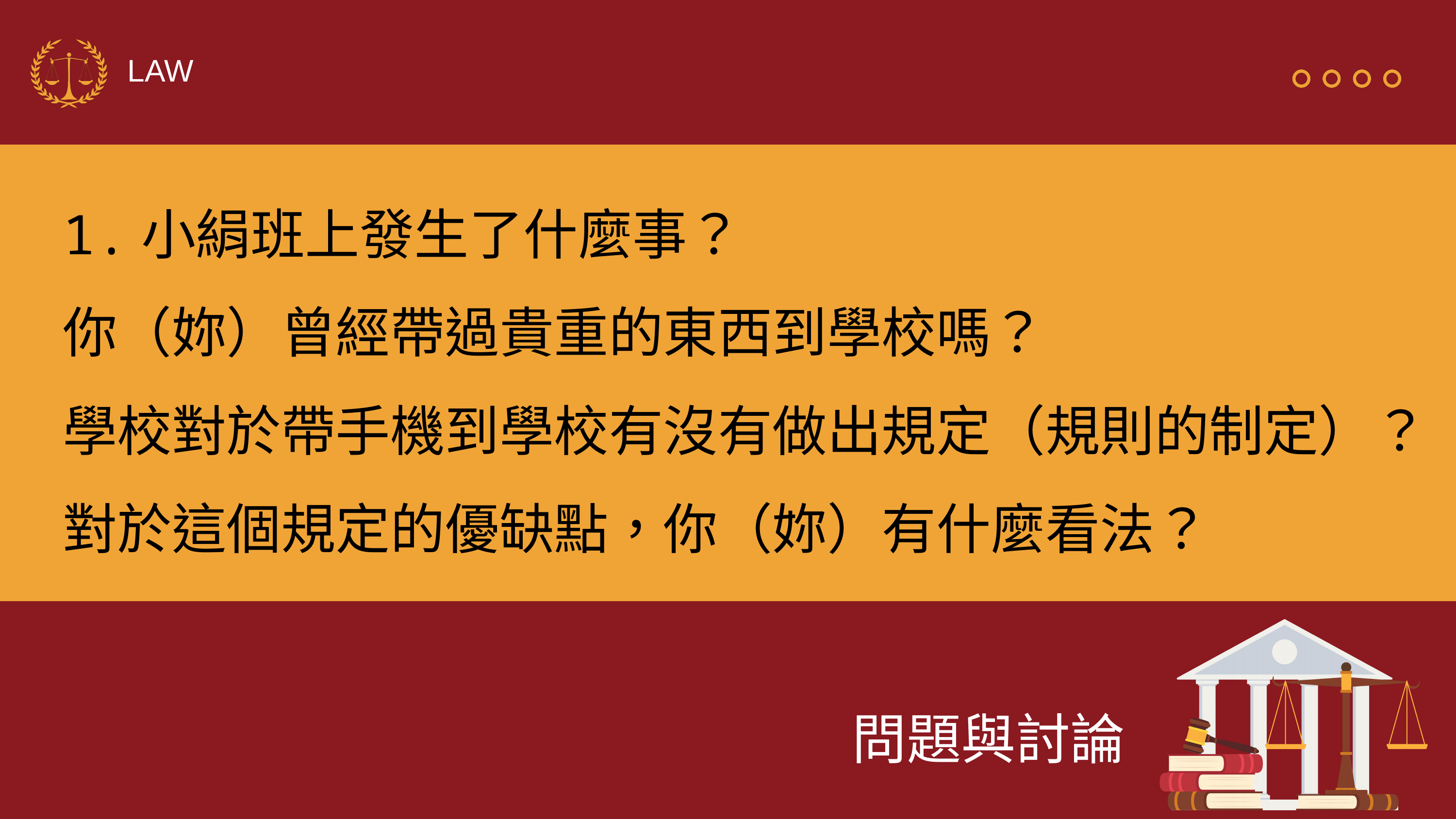

LAW

1.小絹班上發生了什麼事？
你（妳）曾經帶過貴重的東西到學校嗎？
學校對於帶手機到學校有沒有做出規定（規則的制定）？對於這個規定的優缺點，你（妳）有什麼看法？

問題與討論